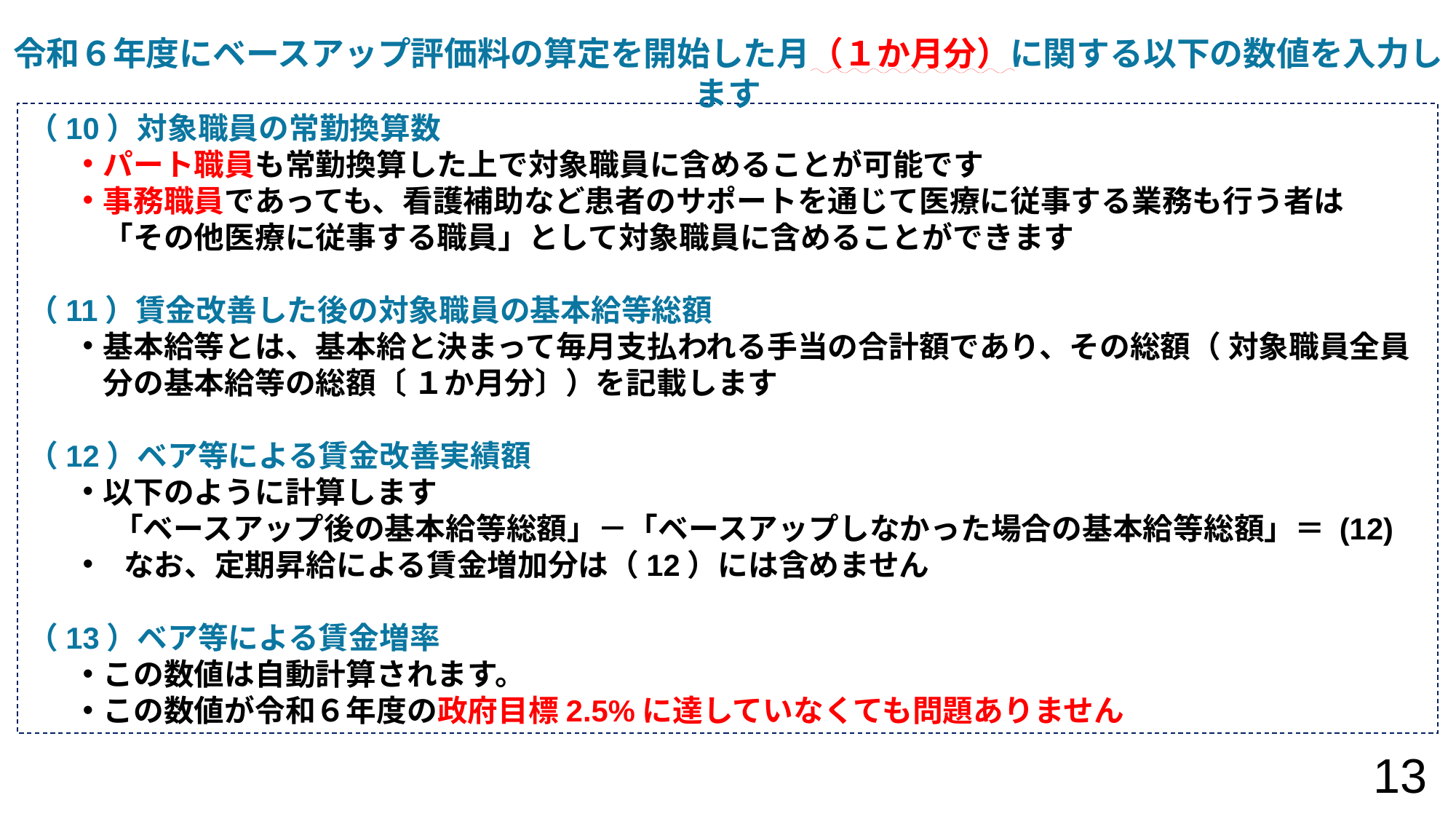

令和６年度にベースアップ評価料の算定を開始した月（１か月分）に関する以下の数値を入力します
（10）対象職員の常勤換算数
パート職員も常勤換算した上で対象職員に含めることが可能です
事務職員であっても、看護補助など患者のサポートを通じて医療に従事する業務も行う者は　「その他医療に従事する職員」として対象職員に含めることができます

（11）賃金改善した後の対象職員の基本給等総額
基本給等とは、基本給と決まって毎月支払われる手当の合計額であり、その総額（ 対象職員全員分の基本給等の総額〔 １か月分〕）を記載します

（12）ベア等による賃金改善実績額
以下のように計算します
　「ベースアップ後の基本給等総額」－「ベースアップしなかった場合の基本給等総額」＝ (12)
なお、定期昇給による賃金増加分は（12）には含めません

（13）ベア等による賃金増率
この数値は自動計算されます。
この数値が令和６年度の政府目標2.5%に達していなくても問題ありません
13